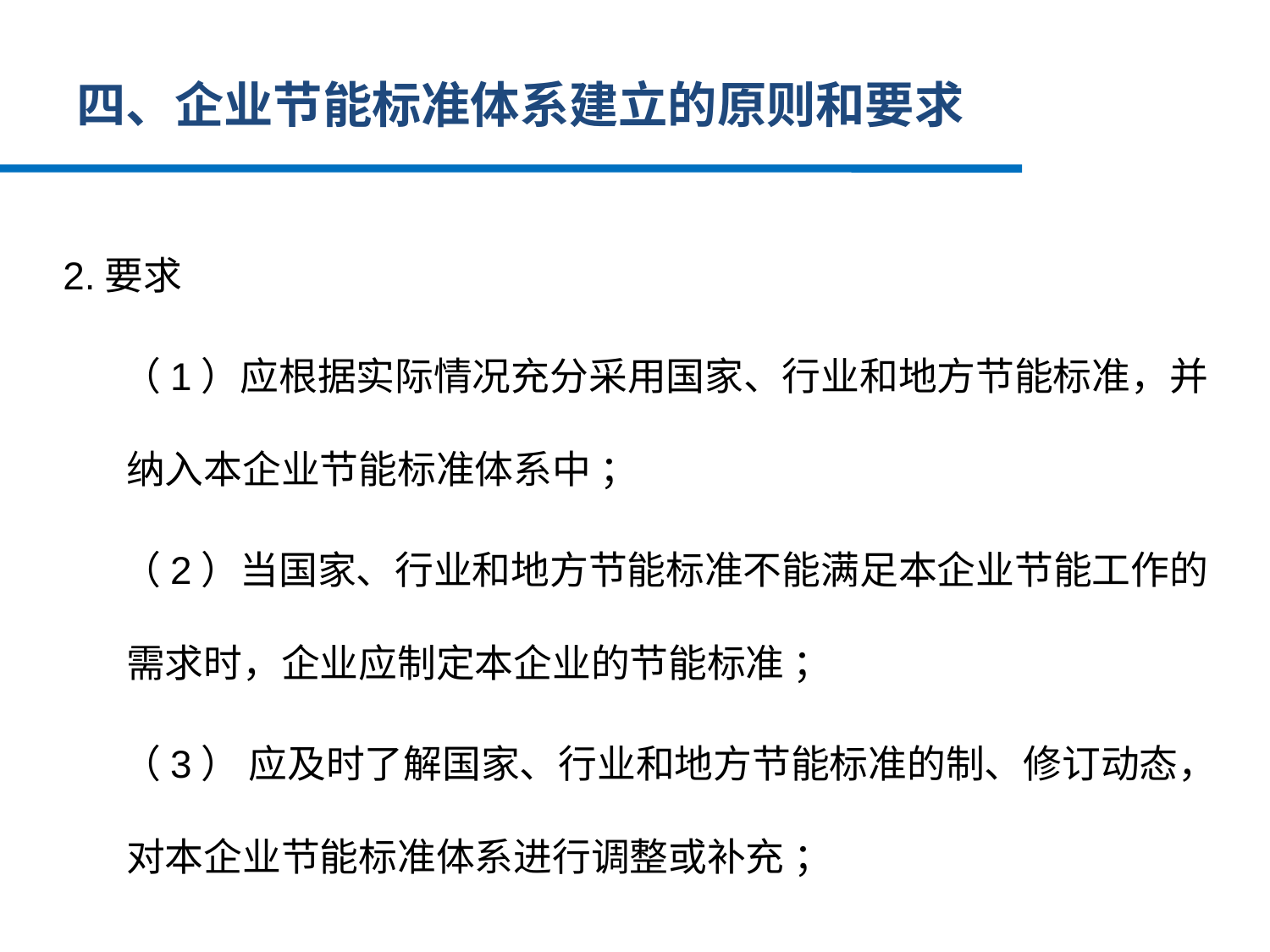

# 四、企业节能标准体系建立的原则和要求
 2.要求
       （1）应根据实际情况充分采用国家、行业和地方节能标准，并纳入本企业节能标准体系中 ；
       （2）当国家、行业和地方节能标准不能满足本企业节能工作的需求时，企业应制定本企业的节能标准 ；
       （3） 应及时了解国家、行业和地方节能标准的制、修订动态，对本企业节能标准体系进行调整或补充 ；